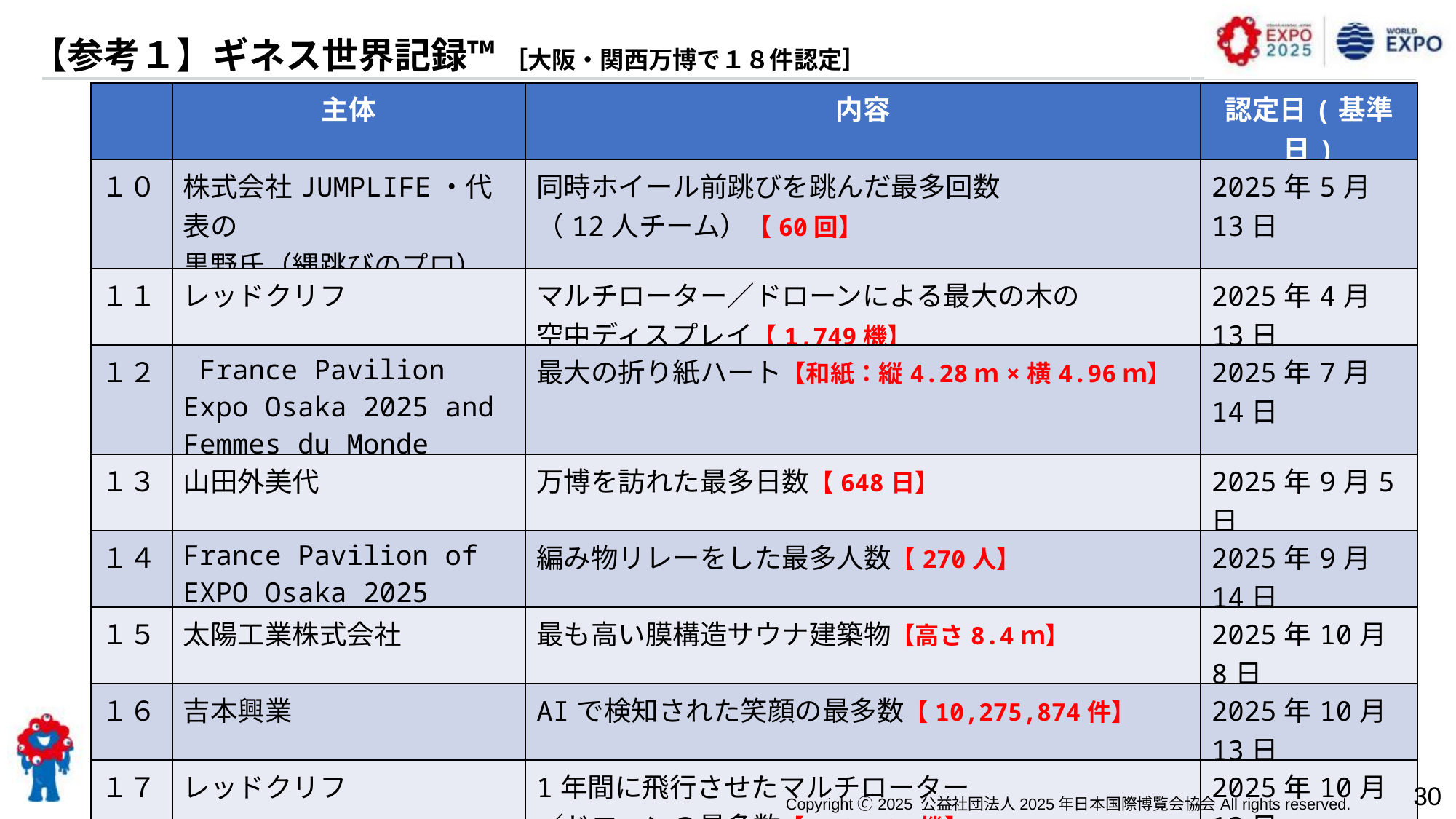

【参考１】ギネス世界記録™ ［大阪・関西万博で１８件認定］

|  | 主体 | 内容 | 認定日(基準日) |
| --- | --- | --- | --- |
| １０ | 株式会社JUMPLIFE・代表の 黒野氏（縄跳びのプロ） | 同時ホイール前跳びを跳んだ最多回数 （12人チーム）【60回】 | 2025年5月13日 |
| １１ | レッドクリフ | マルチローター／ドローンによる最大の木の 空中ディスプレイ【1,749機】 | 2025年4月13日 |
| １２ | France Pavilion Expo Osaka 2025 and Femmes du Monde | 最大の折り紙ハート【和紙：縦4.28ｍ×横4.96ｍ】 | 2025年7月14日 |
| １３ | 山田外美代 | 万博を訪れた最多日数【648日】 | 2025年9月5日 |
| １４ | France Pavilion of EXPO Osaka 2025 | 編み物リレーをした最多人数【270人】 | 2025年9月14日 |
| １５ | 太陽工業株式会社 | 最も高い膜構造サウナ建築物【高さ8.4ｍ】 | 2025年10月8日 |
| １６ | 吉本興業 | AIで検知された笑顔の最多数【10,275,874件】 | 2025年10月13日 |
| １７ | レッドクリフ | 1年間に飛行させたマルチローター ／ドローンの最多数【140,194機】 | 2025年10月13日 |
| １８ | SBIホールディングス | 単一イベントにおけるNFT画像の最多発行数【10,622,441枚】 | 2025年10月15日 ［再認定］ |
30
Copyright 🄫 2025 公益社団法人2025年日本国際博覧会協会All rights reserved.